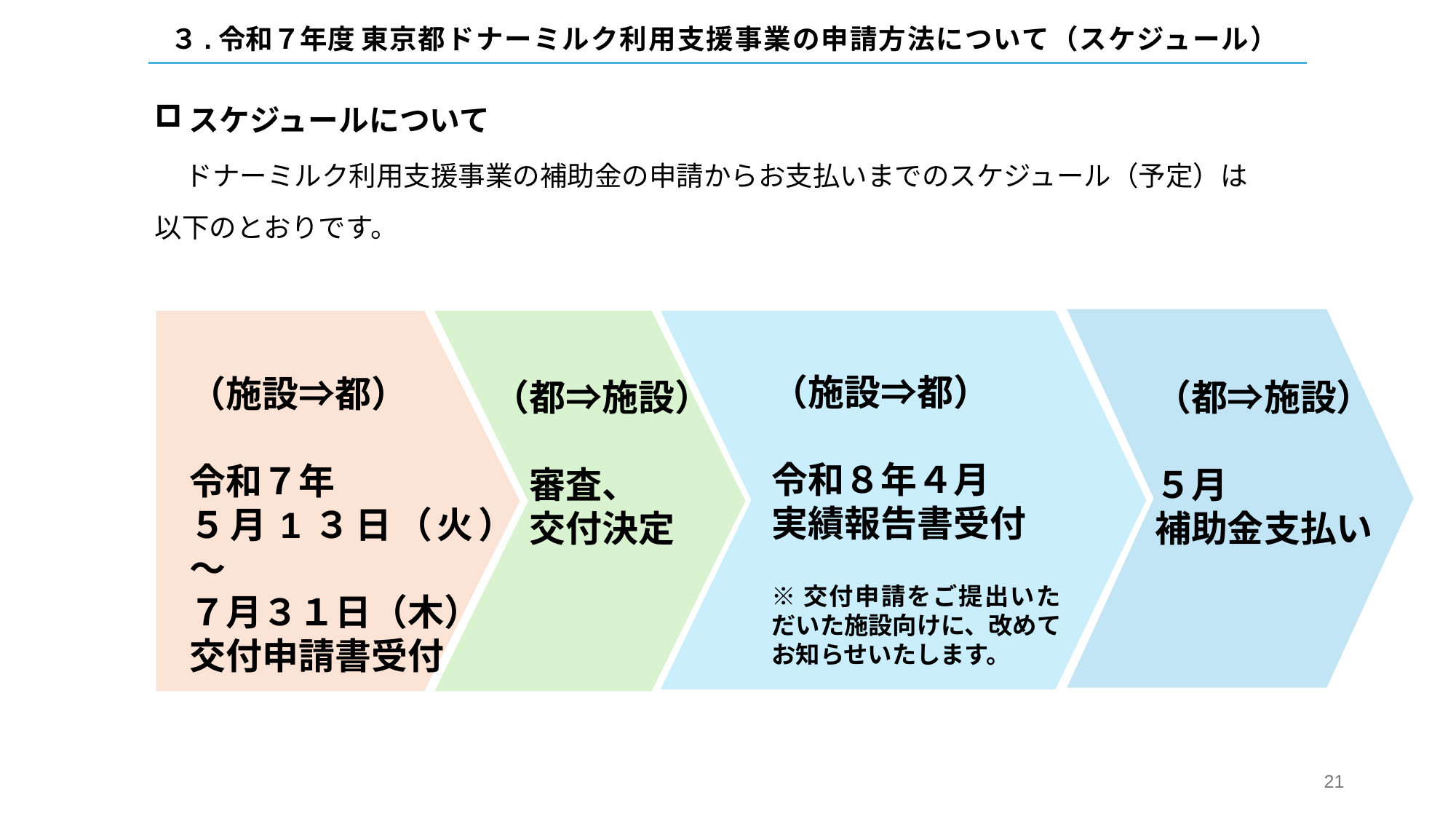

３.令和７年度 東京都ドナーミルク利用支援事業の申請方法について（スケジュール）

スケジュールについて
　ドナーミルク利用支援事業の補助金の申請からお支払いまでのスケジュール（予定）は
以下のとおりです。

（施設⇒都）

令和８年４月
実績報告書受付

※交付申請をご提出いただいた施設向けに、改めてお知らせいたします。
（施設⇒都）

令和７年
５月1３日（火）～
７月３１日（木）
交付申請書受付
（都⇒施設）

　審査、
　交付決定
（都⇒施設）

５月
補助金支払い
21